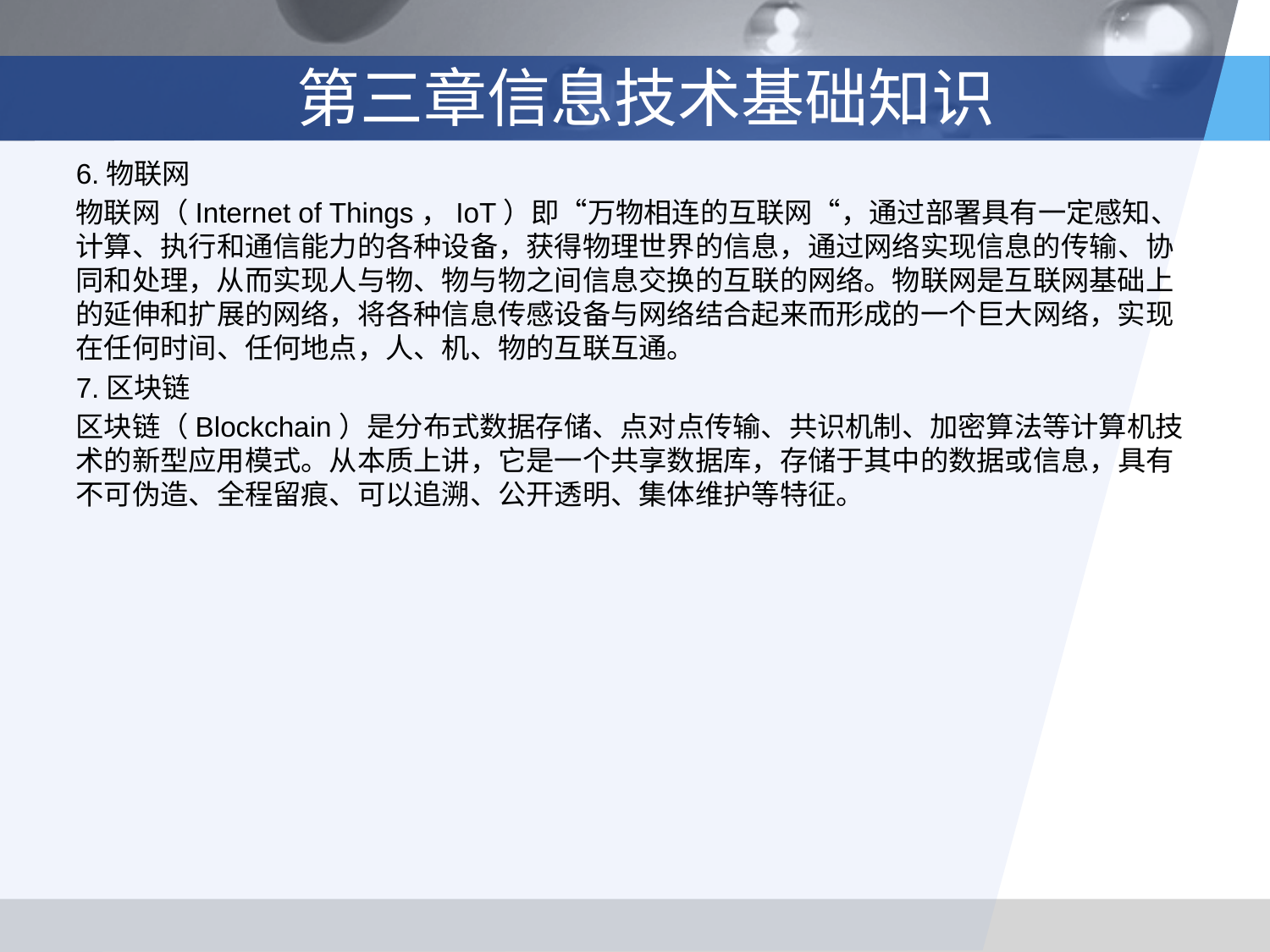

# 第三章信息技术基础知识
6.物联网
物联网（Internet of Things，IoT）即“万物相连的互联网“，通过部署具有一定感知、计算、执行和通信能力的各种设备，获得物理世界的信息，通过网络实现信息的传输、协同和处理，从而实现人与物、物与物之间信息交换的互联的网络。物联网是互联网基础上的延伸和扩展的网络，将各种信息传感设备与网络结合起来而形成的一个巨大网络，实现在任何时间、任何地点，人、机、物的互联互通。
7.区块链
区块链（Blockchain）是分布式数据存储、点对点传输、共识机制、加密算法等计算机技术的新型应用模式。从本质上讲，它是一个共享数据库，存储于其中的数据或信息，具有不可伪造、全程留痕、可以追溯、公开透明、集体维护等特征。